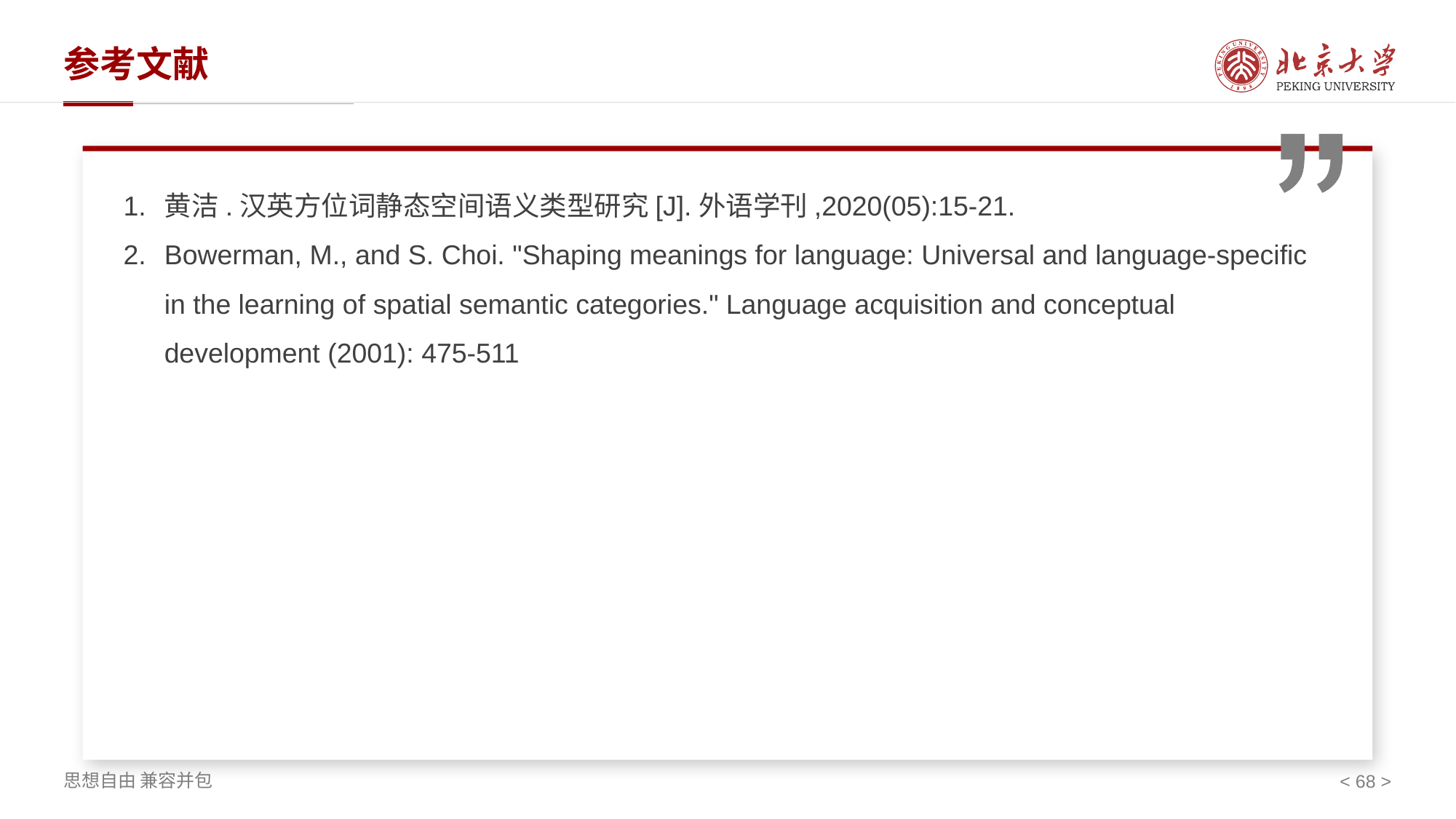

# 参考文献

黄洁.汉英方位词静态空间语义类型研究[J].外语学刊,2020(05):15-21.
Bowerman, M., and S. Choi. "Shaping meanings for language: Universal and language-specific in the learning of spatial semantic categories." Language acquisition and conceptual development (2001): 475-511

< 68 >